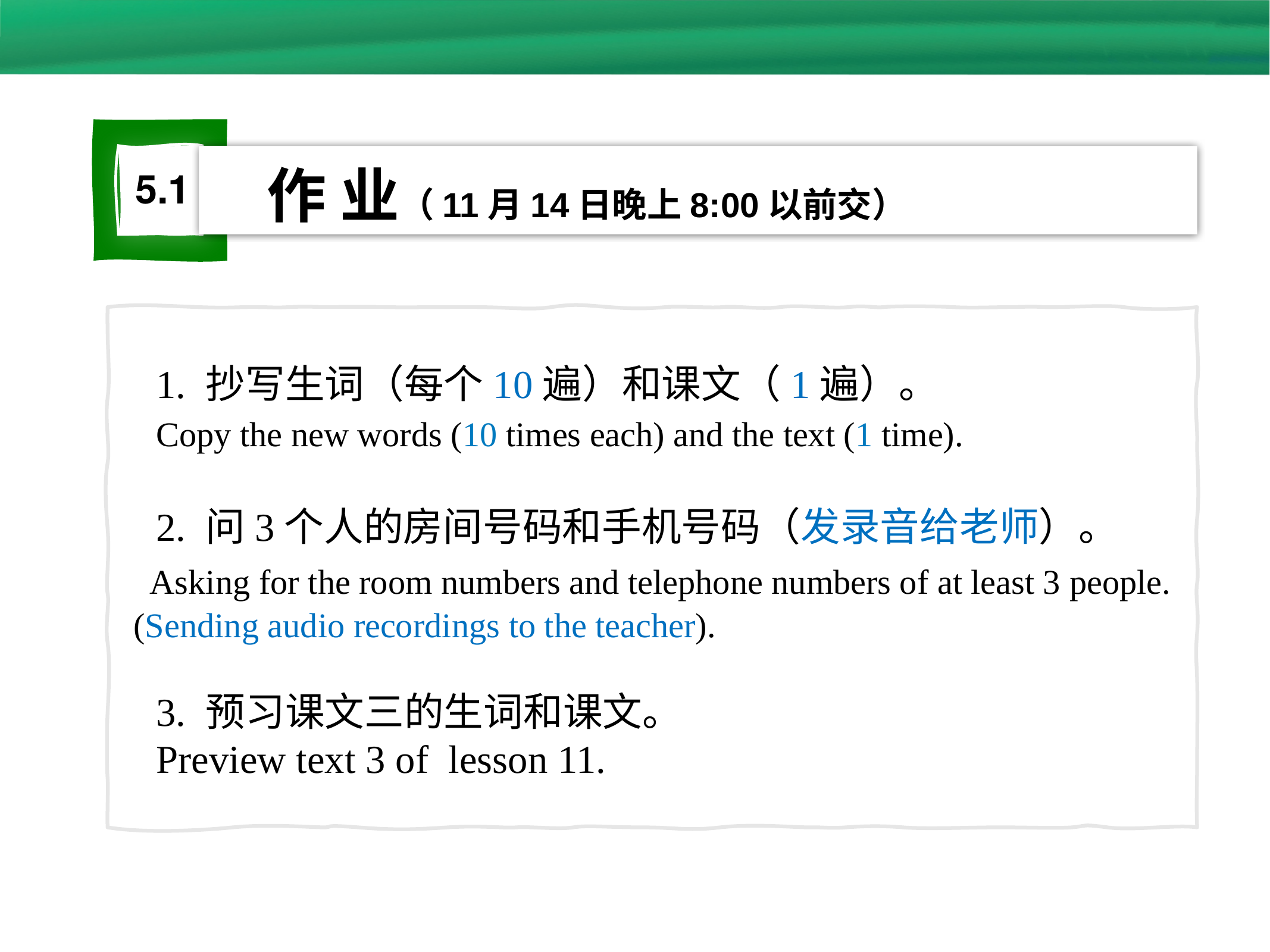

作 业（11月14日晚上8:00以前交）
5.1

    1. 抄写生词（每个10遍）和课文（1遍）。
    Copy the new words (10 times each) and the text (1 time).

    2. 问3个人的房间号码和手机号码（发录音给老师）。
   Asking for the room numbers and telephone numbers of at least 3 people.     (Sending audio recordings to the teacher).

    3. 预习课文三的生词和课文。
    Preview text 3 of  lesson 11.